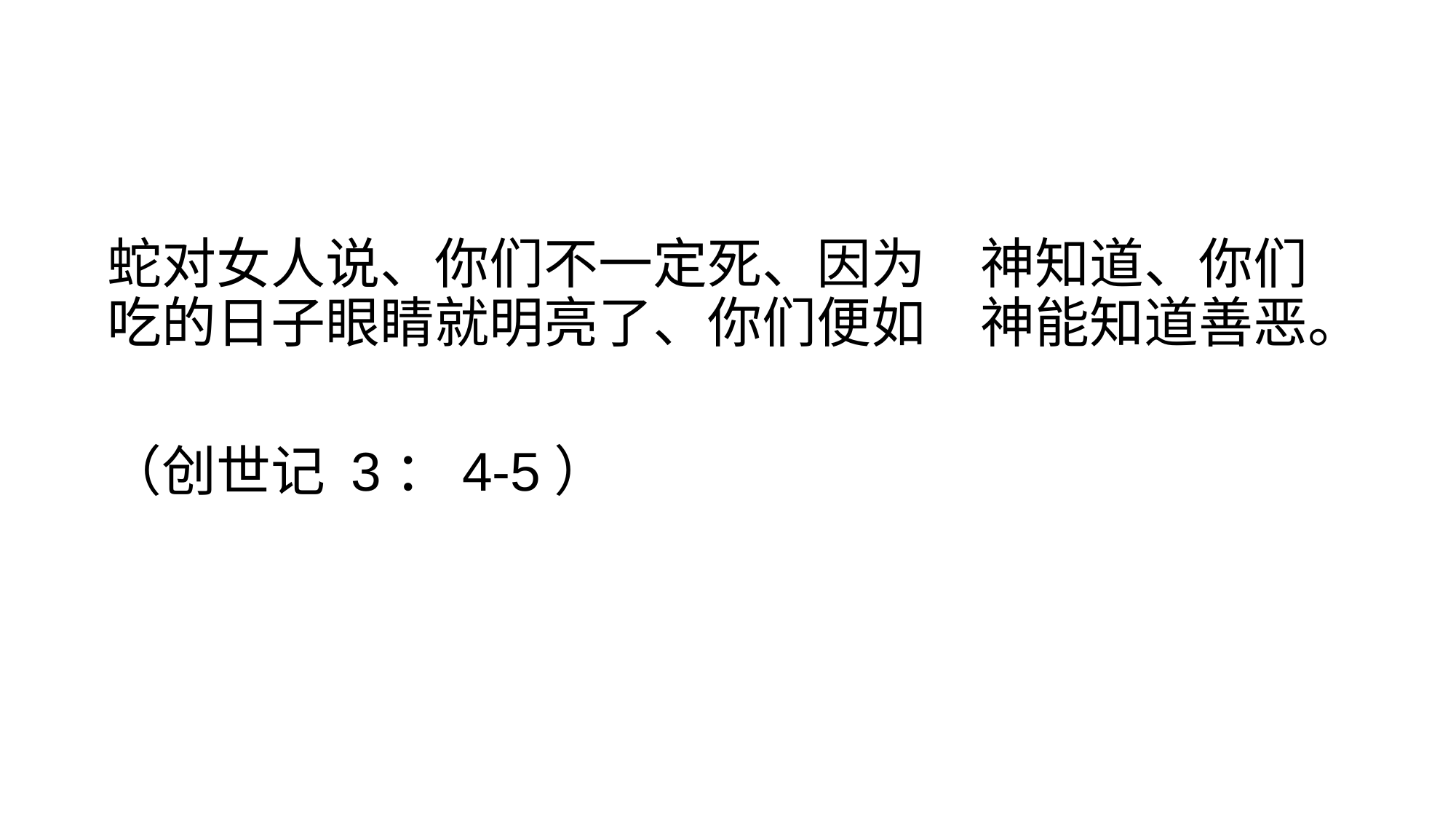

蛇对女人说、你们不一定死、因为　神知道、你们吃的日子眼睛就明亮了、你们便如　神能知道善恶。

（创世记 3：4-5）